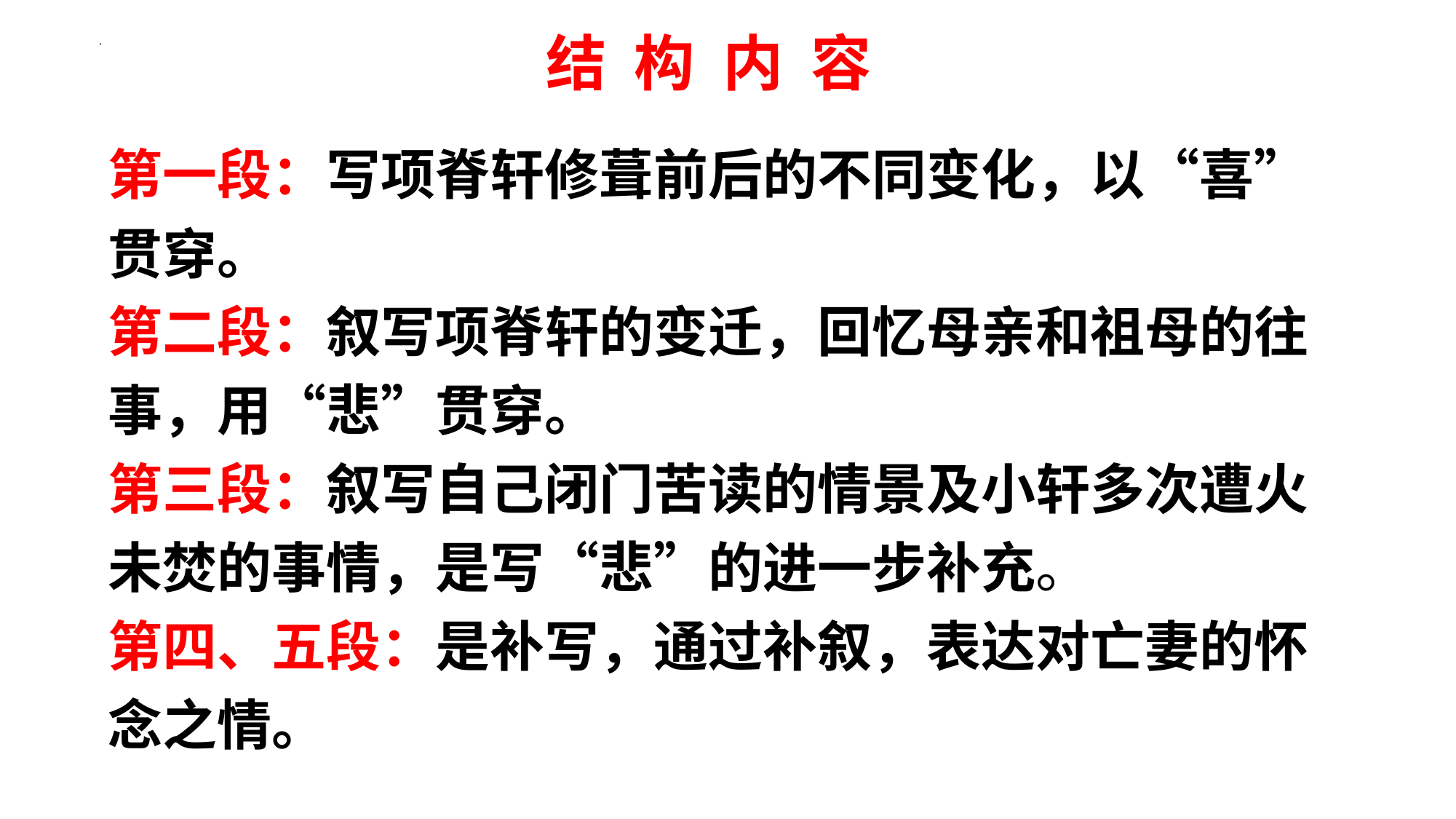

结  构  内  容
第一段：写项脊轩修葺前后的不同变化，以“喜”贯穿。
第二段：叙写项脊轩的变迁，回忆母亲和祖母的往事，用“悲”贯穿。
第三段：叙写自己闭门苦读的情景及小轩多次遭火未焚的事情，是写“悲”的进一步补充。
第四、五段：是补写，通过补叙，表达对亡妻的怀念之情。